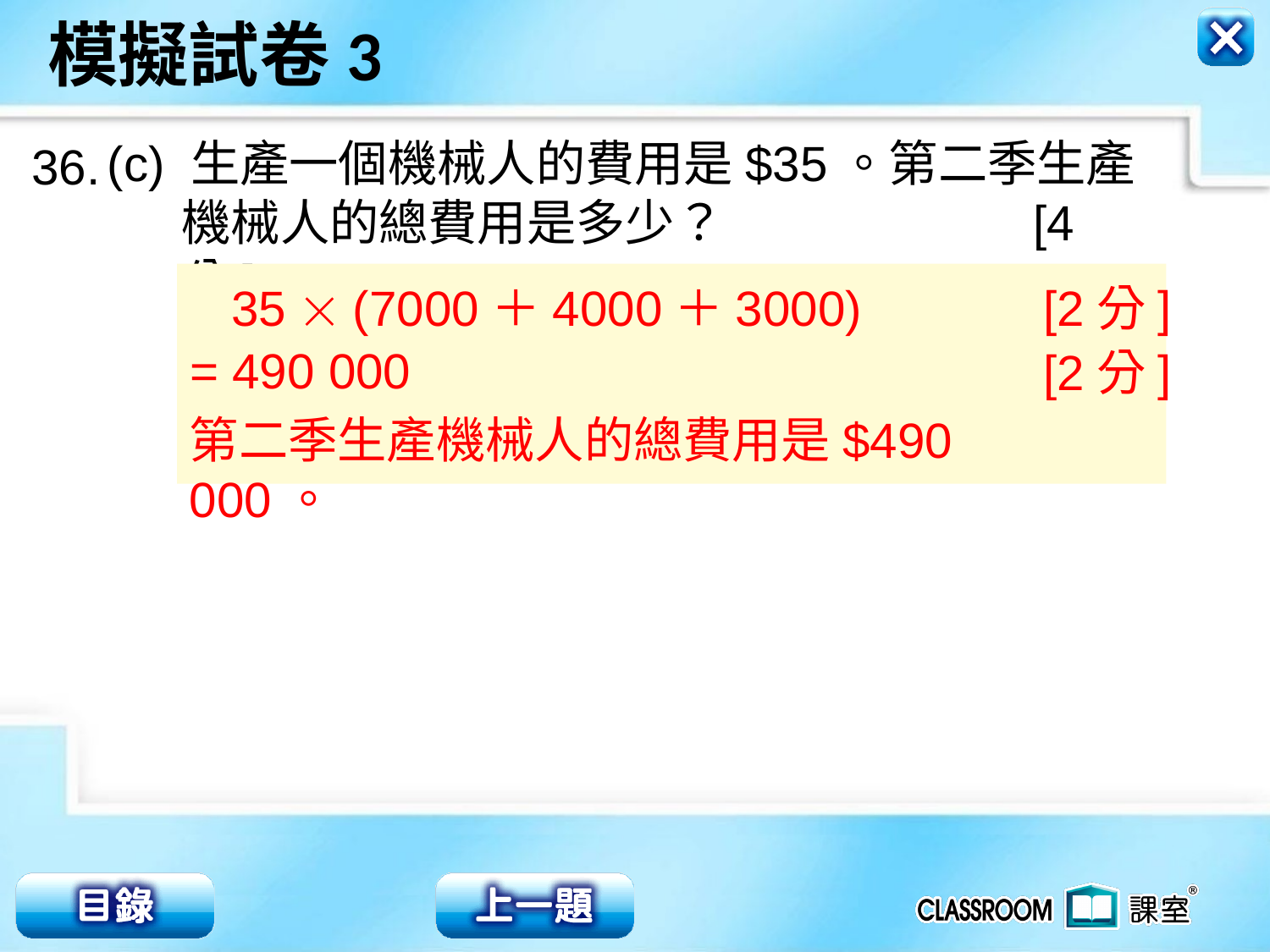

(c) 生產一個機械人的費用是$35。第二季生產機械人的總費用是多少？                           [4分]
36.

   35 × (7000＋4000＋3000)
= 490 000
 [2分]
 [2分]
第二季生產機械人的總費用是$490 000。